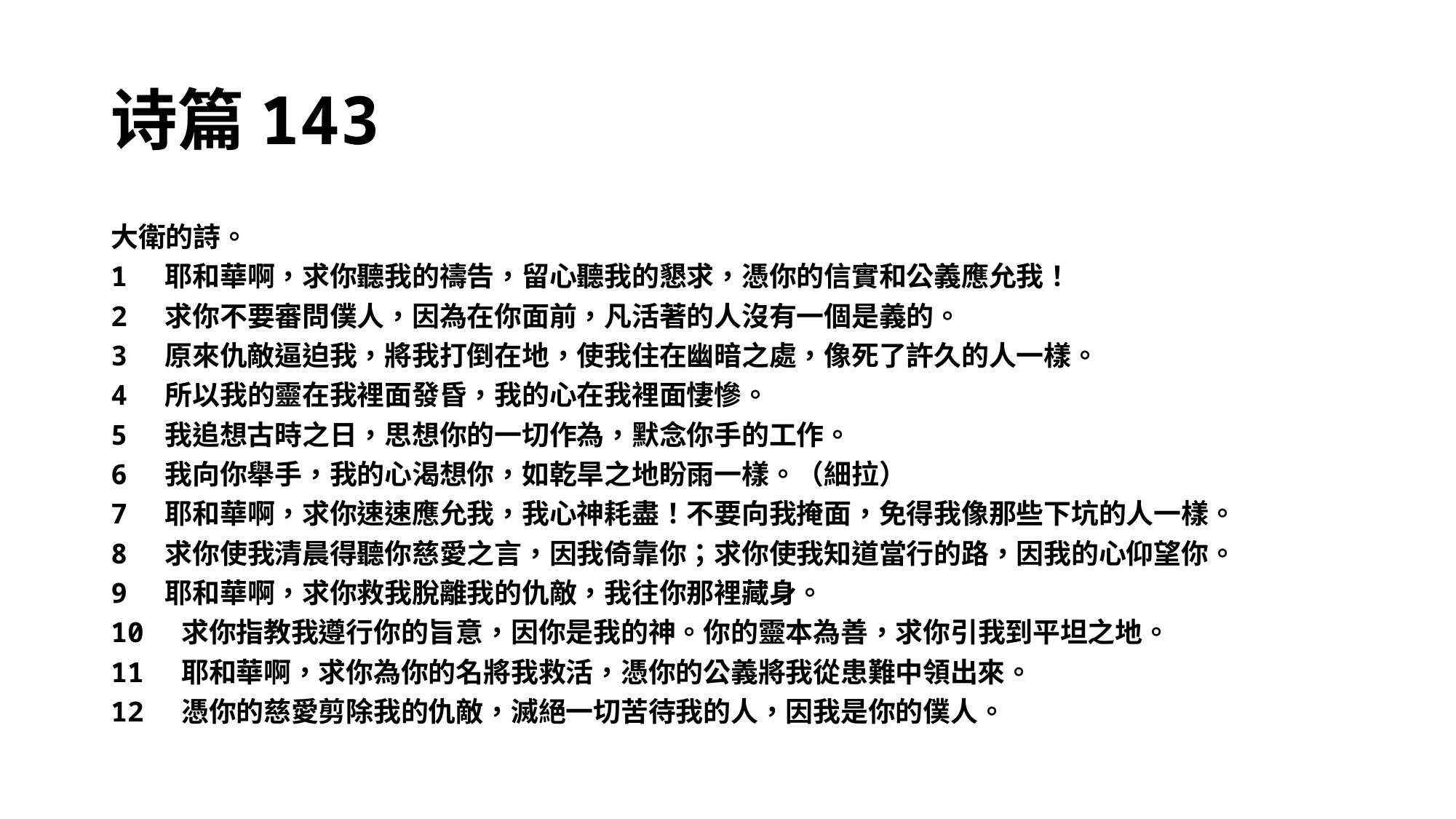

# 诗篇143
大衛的詩。
1  耶和華啊，求你聽我的禱告，留心聽我的懇求，憑你的信實和公義應允我！
2  求你不要審問僕人，因為在你面前，凡活著的人沒有一個是義的。
3  原來仇敵逼迫我，將我打倒在地，使我住在幽暗之處，像死了許久的人一樣。
4  所以我的靈在我裡面發昏，我的心在我裡面悽慘。
5  我追想古時之日，思想你的一切作為，默念你手的工作。
6  我向你舉手，我的心渴想你，如乾旱之地盼雨一樣。（細拉）
7  耶和華啊，求你速速應允我，我心神耗盡！不要向我掩面，免得我像那些下坑的人一樣。
8  求你使我清晨得聽你慈愛之言，因我倚靠你；求你使我知道當行的路，因我的心仰望你。
9  耶和華啊，求你救我脫離我的仇敵，我往你那裡藏身。
10  求你指教我遵行你的旨意，因你是我的神。你的靈本為善，求你引我到平坦之地。
11  耶和華啊，求你為你的名將我救活，憑你的公義將我從患難中領出來。
12  憑你的慈愛剪除我的仇敵，滅絕一切苦待我的人，因我是你的僕人。